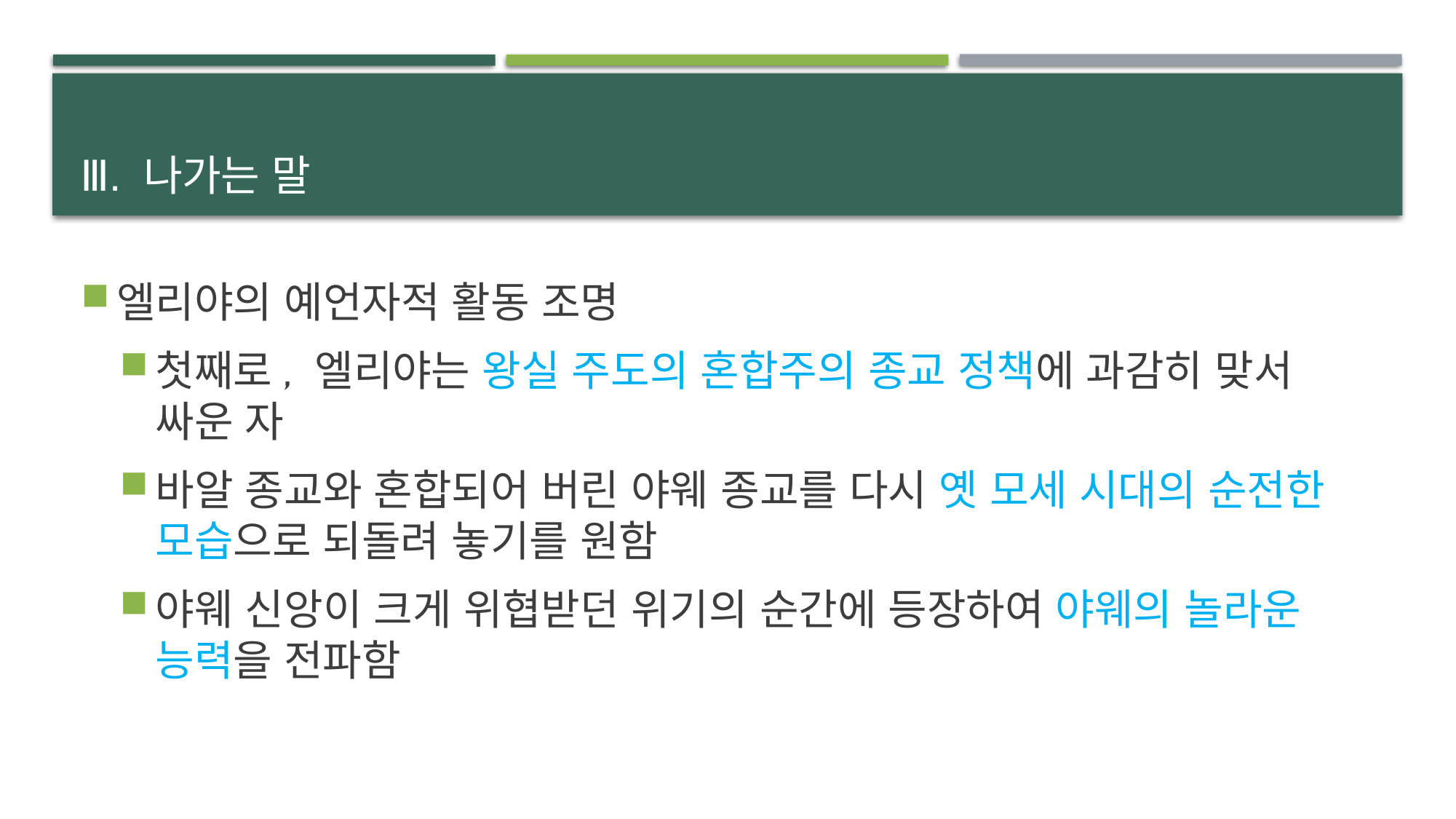

# Ⅲ. 나가는 말
엘리야의 예언자적 활동 조명
첫째로, 엘리야는 왕실 주도의 혼합주의 종교 정책에 과감히 맞서 싸운 자
바알 종교와 혼합되어 버린 야웨 종교를 다시 옛 모세 시대의 순전한 모습으로 되돌려 놓기를 원함
야웨 신앙이 크게 위협받던 위기의 순간에 등장하여 야웨의 놀라운 능력을 전파함